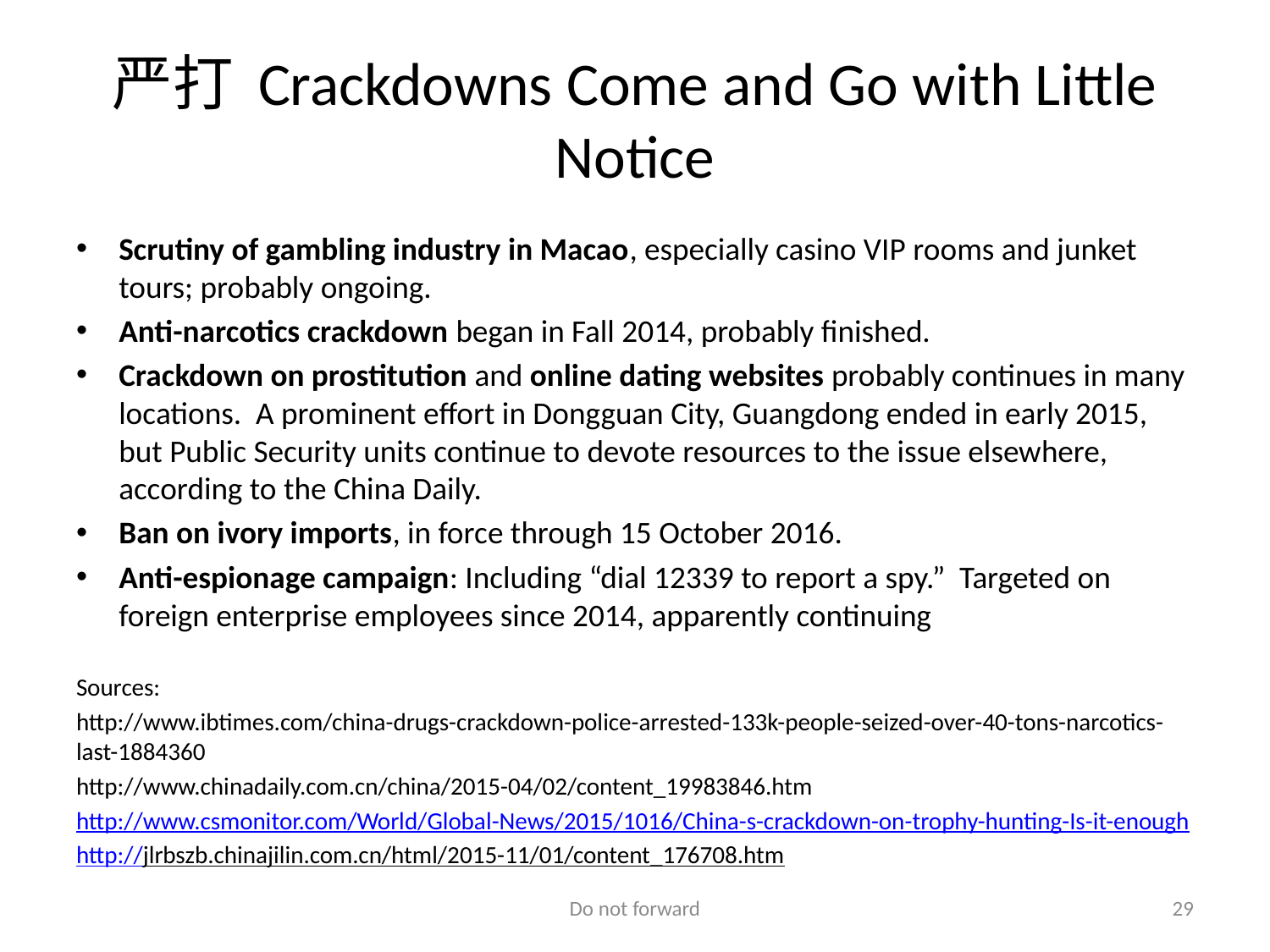

# 严打 Crackdowns Come and Go with Little Notice
Scrutiny of gambling industry in Macao, especially casino VIP rooms and junket tours; probably ongoing.
Anti-narcotics crackdown began in Fall 2014, probably finished.
Crackdown on prostitution and online dating websites probably continues in many locations.  A prominent effort in Dongguan City, Guangdong ended in early 2015, but Public Security units continue to devote resources to the issue elsewhere, according to the China Daily.
Ban on ivory imports, in force through 15 October 2016.
Anti-espionage campaign: Including “dial 12339 to report a spy.”  Targeted on foreign enterprise employees since 2014, apparently continuing

Sources:
http://www.ibtimes.com/china-drugs-crackdown-police-arrested-133k-people-seized-over-40-tons-narcotics-last-1884360
http://www.chinadaily.com.cn/china/2015-04/02/content_19983846.htm
http://www.csmonitor.com/World/Global-News/2015/1016/China-s-crackdown-on-trophy-hunting-Is-it-enough
http://jlrbszb.chinajilin.com.cn/html/2015-11/01/content_176708.htm

Do not forward
29